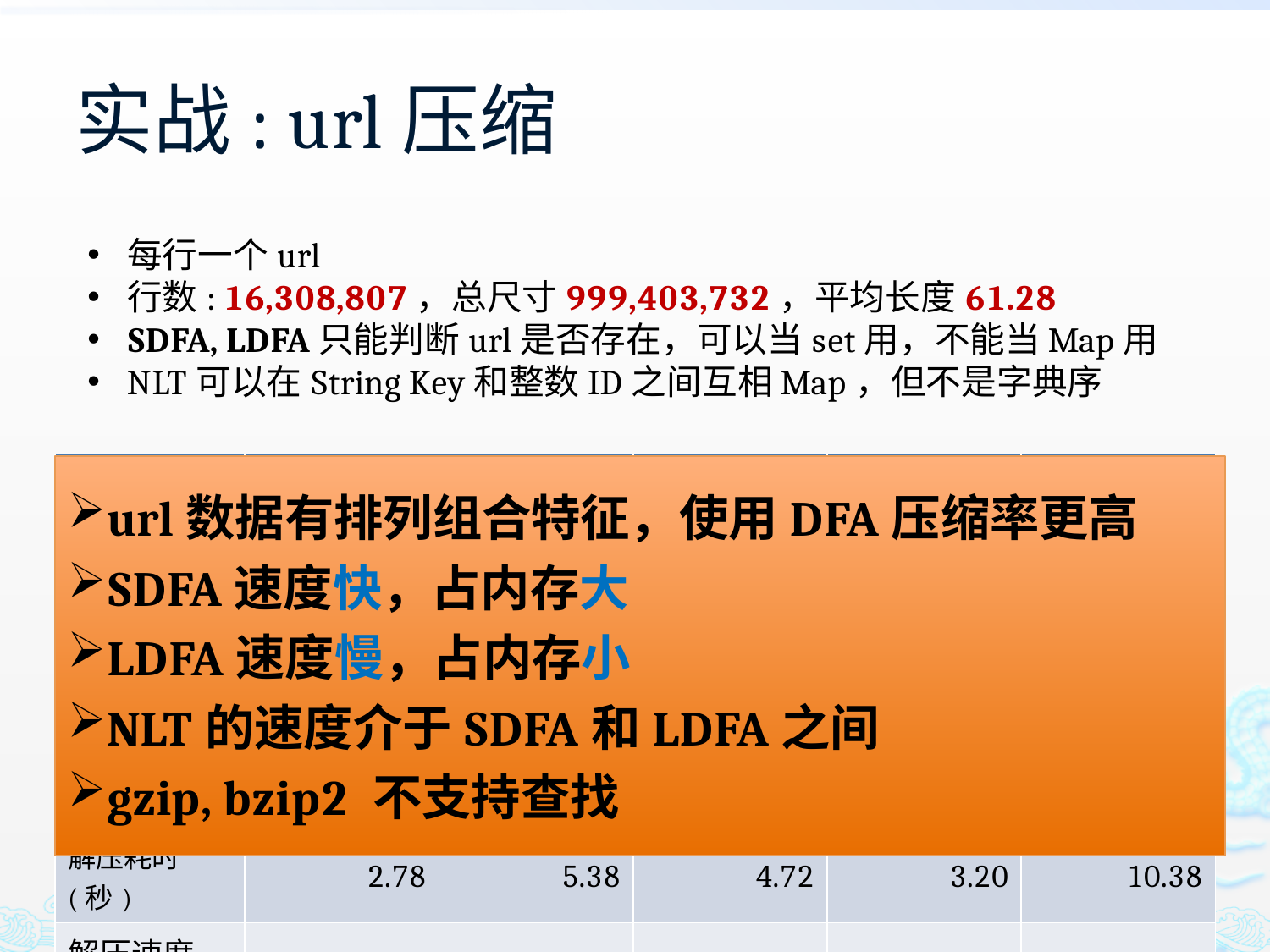

# 实战: url压缩
每行一个url
行数: 16,308,807，总尺寸999,403,732，平均长度61.28
SDFA, LDFA只能判断url是否存在，可以当set用，不能当Map用
NLT可以在String Key和整数ID之间互相Map，但不是字典序
| 文件 | SDFA | LDFA | NLT | gzip | bzip2 |
| --- | --- | --- | --- | --- | --- |
| 尺寸(字节) | 20,027,136 | 12,032,384 | 34,359,808 | 48,424,461 | 43,709,515 |
| 压缩率 | 49.90 | 83.06 | 29.09 | 20.64 | 22.86 |
| 平均长度 | 1.23 | 0.74 | 2.11 | 2.97 | 2.68 |
| 压缩耗时(秒) | 12.67 | 12.67 | 21.85 | 9.38 | 110.48 |
| 解压耗时(秒) | 2.78 | 5.38 | 4.72 | 3.20 | 10.38 |
| 解压速度(MB/秒) | 359.50 | 185.76 | 211.74 | 312.31 | 96.28 |
url数据有排列组合特征，使用DFA压缩率更高
SDFA速度快，占内存大
LDFA速度慢，占内存小
NLT的速度介于SDFA和LDFA之间
gzip, bzip2 不支持查找